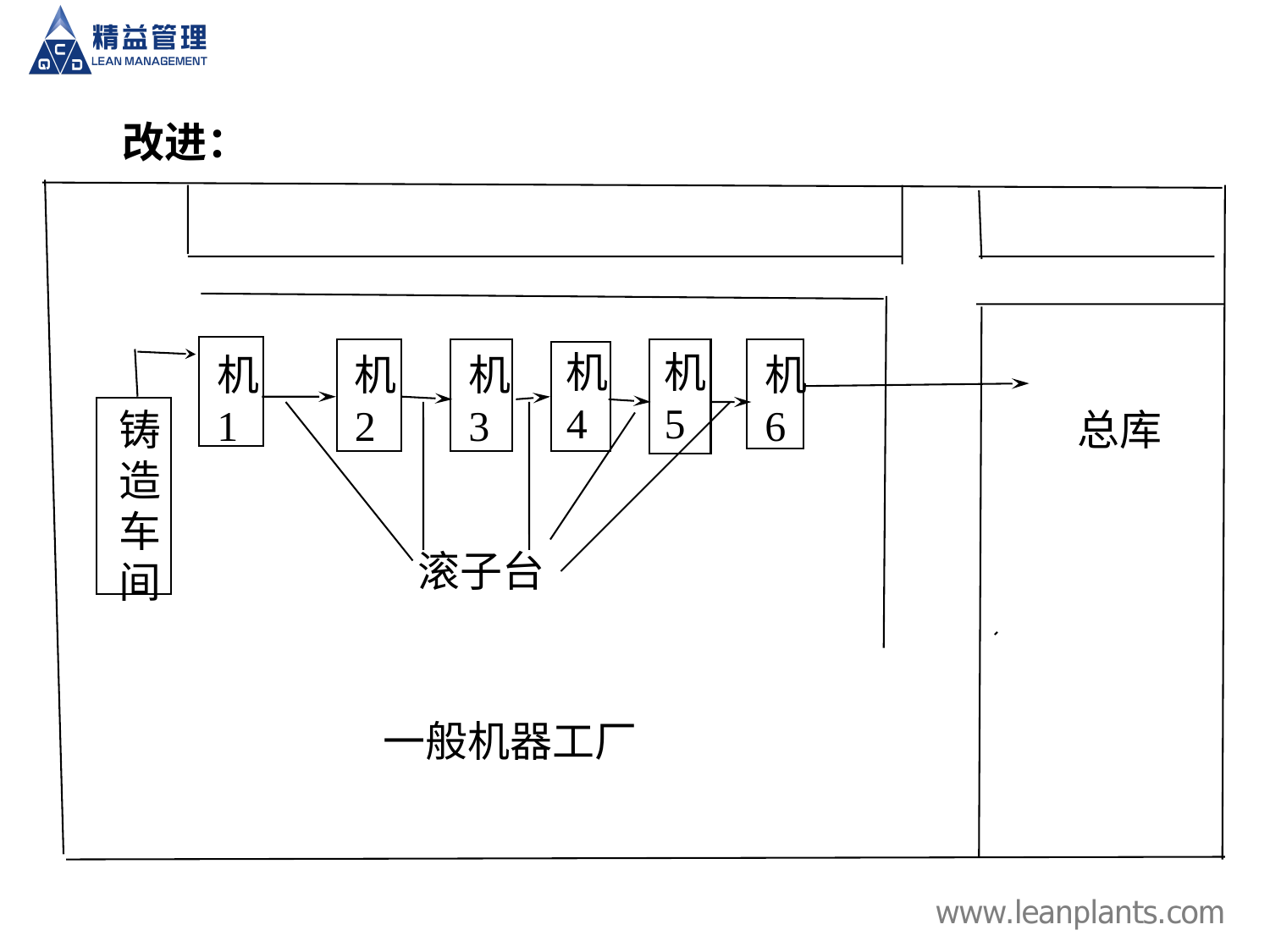

改进：

机
4
机
5

机
1
机
2
机
3
机
6

铸
造
车
间
总库

滚子台

一般机器工厂